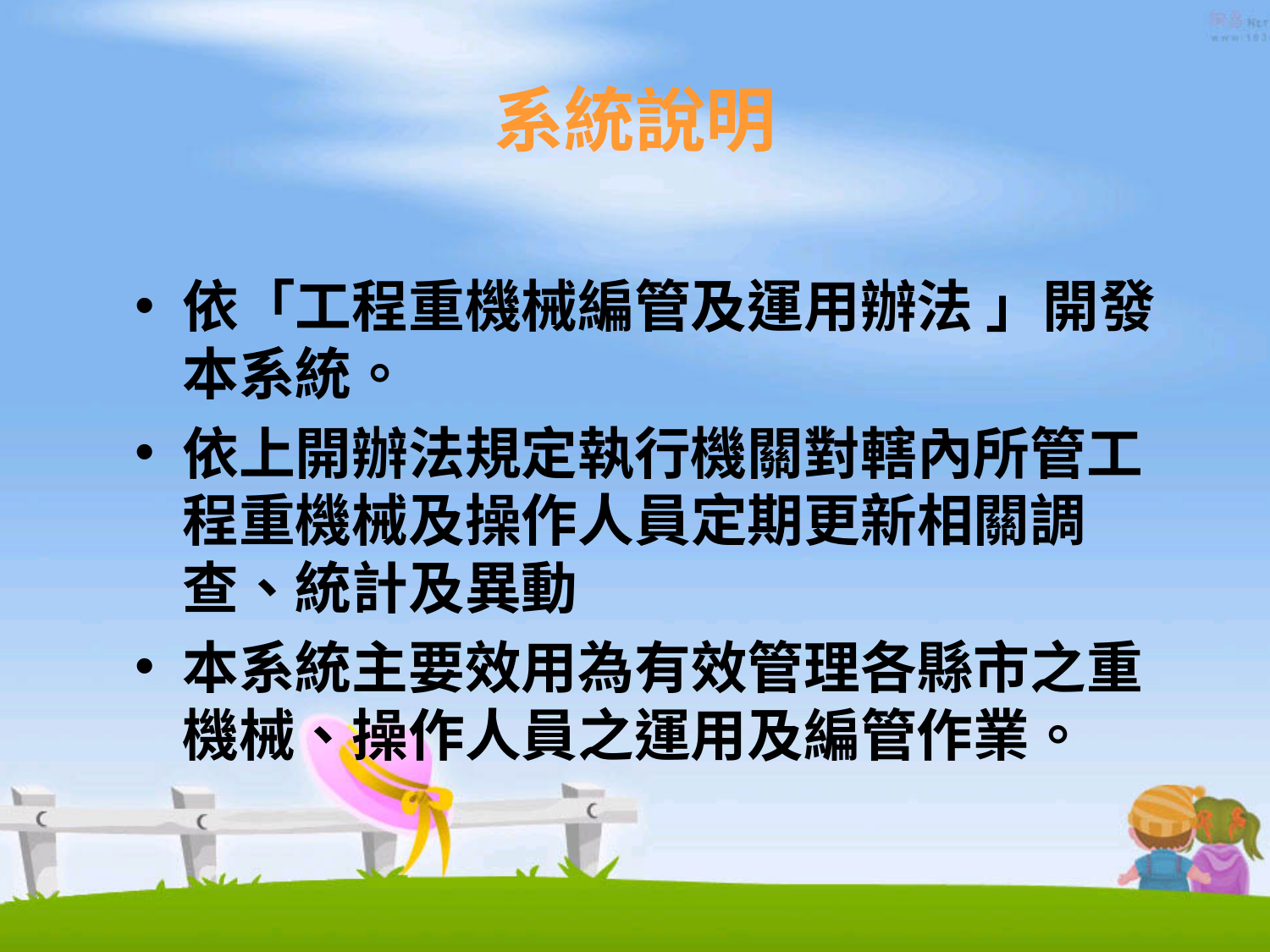

# 系統說明
依「工程重機械編管及運用辦法 」開發本系統。
依上開辦法規定執行機關對轄內所管工程重機械及操作人員定期更新相關調查、統計及異動
本系統主要效用為有效管理各縣市之重機械、操作人員之運用及編管作業。